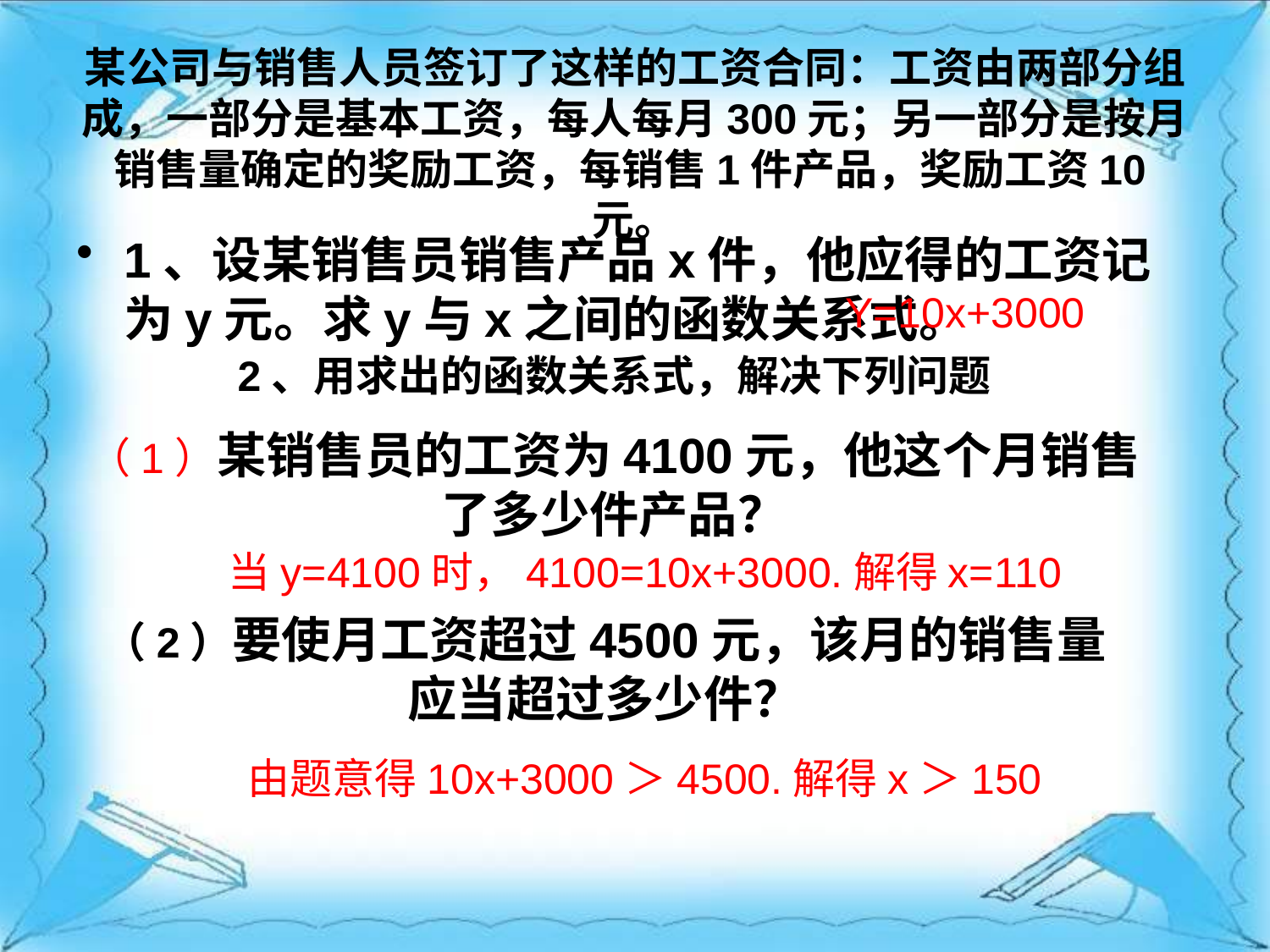

# 某公司与销售人员签订了这样的工资合同：工资由两部分组成，一部分是基本工资，每人每月300元；另一部分是按月销售量确定的奖励工资，每销售1件产品，奖励工资10元。
1、设某销售员销售产品x件，他应得的工资记为y元。求y与x之间的函数关系式。
Y=10x+3000
2、用求出的函数关系式，解决下列问题
（1）某销售员的工资为4100元，他这个月销售了多少件产品？
当y=4100时，4100=10x+3000.解得x=110
（2）要使月工资超过4500元，该月的销售量应当超过多少件？
由题意得10x+3000＞4500.解得x＞150